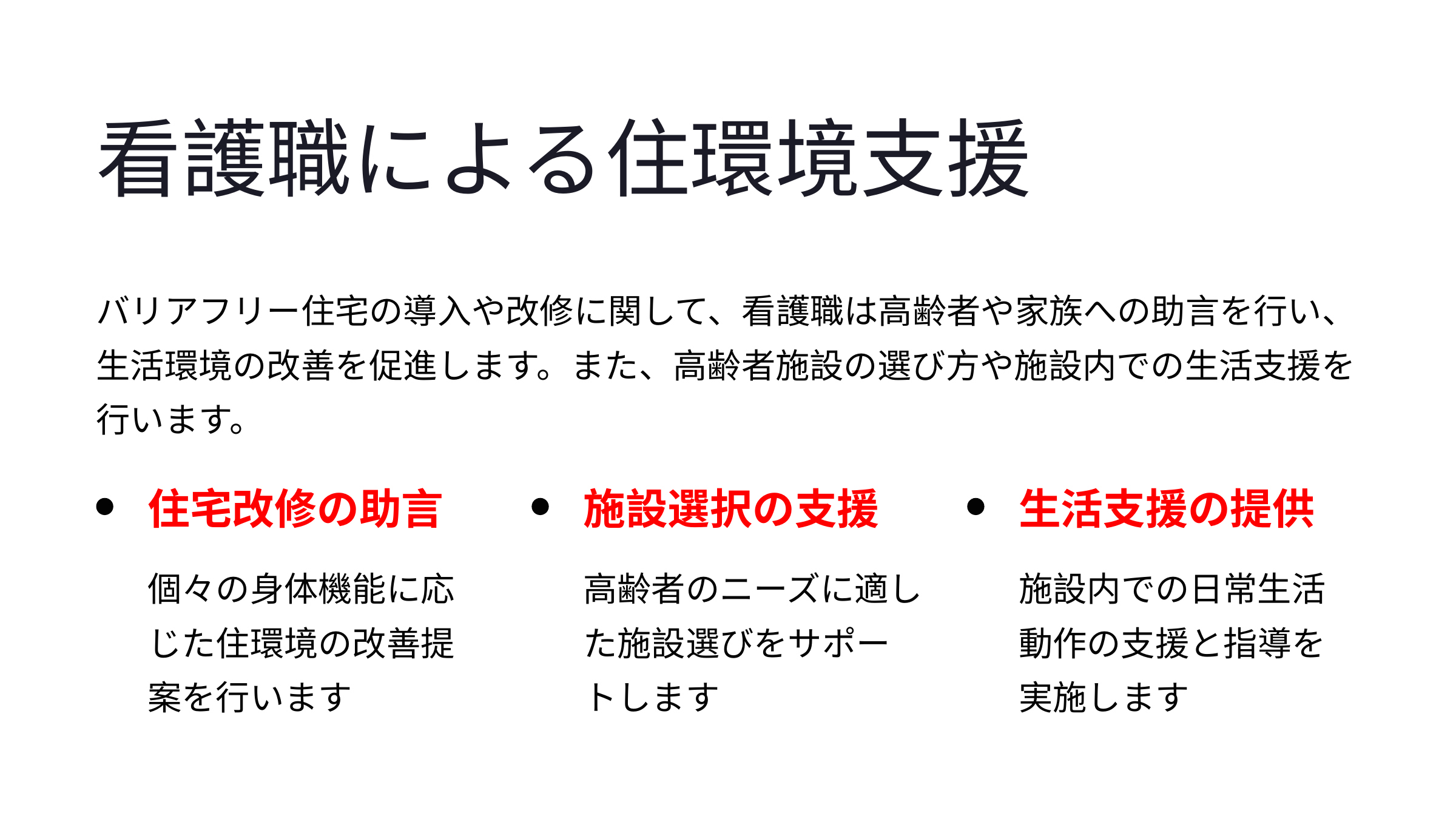

看護職による住環境支援
バリアフリー住宅の導入や改修に関して、看護職は高齢者や家族への助言を行い、生活環境の改善を促進します。また、高齢者施設の選び方や施設内での生活支援を行います。
住宅改修の助言
施設選択の支援
生活支援の提供

個々の身体機能に応じた住環境の改善提案を行います
高齢者のニーズに適した施設選びをサポートします
施設内での日常生活動作の支援と指導を実施します